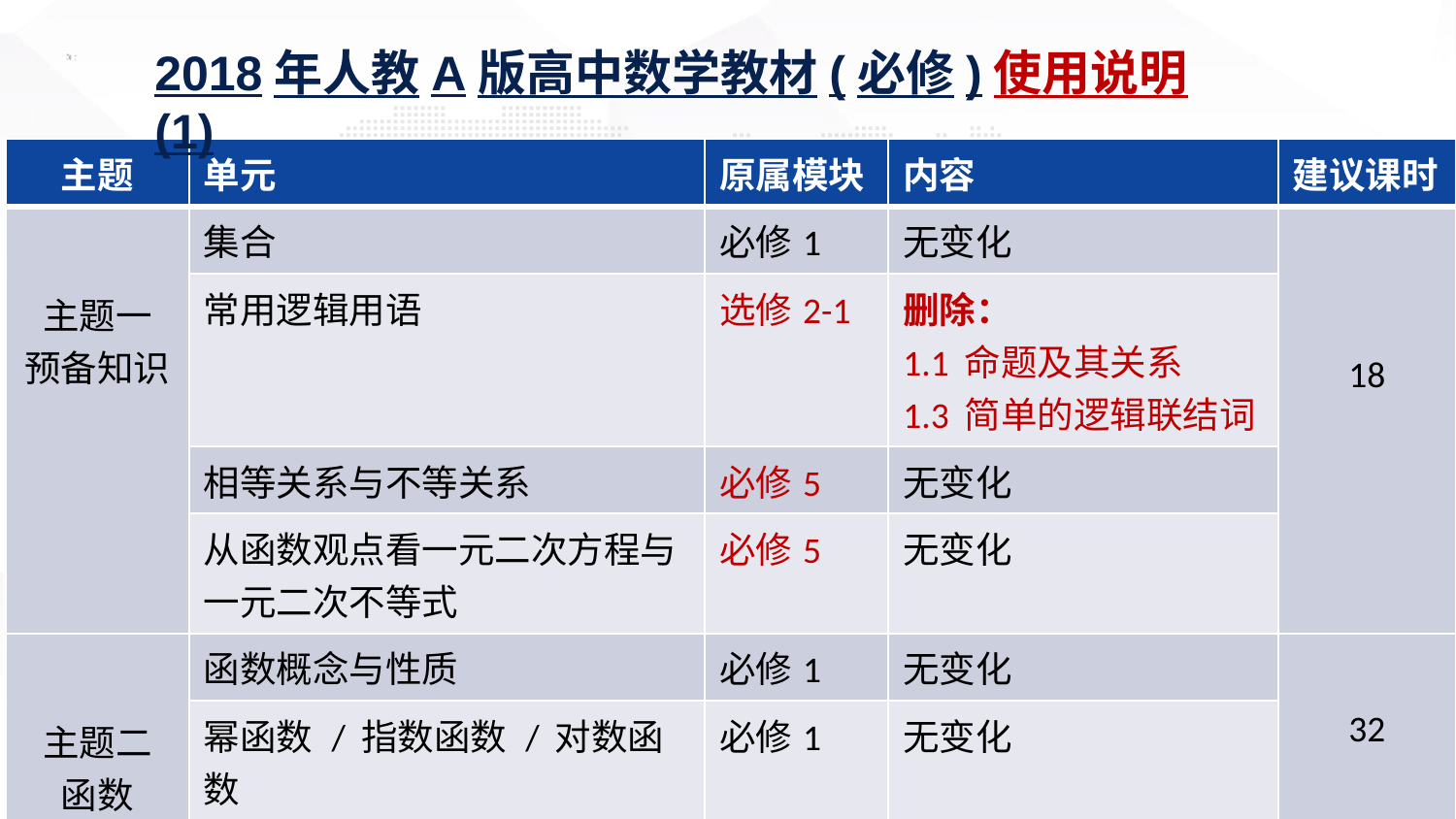

2018年人教A版高中数学教材(必修)使用说明(1)
| 主题 | 单元 | 原属模块 | 内容 | 建议课时 |
| --- | --- | --- | --- | --- |
| 主题一 预备知识 | 集合 | 必修1 | 无变化 | 18 |
|  | 常用逻辑用语 | 选修2-1 | 删除： 1.1 命题及其关系 1.3 简单的逻辑联结词 |  |
|  | 相等关系与不等关系 | 必修5 | 无变化 |  |
|  | 从函数观点看一元二次方程与一元二次不等式 | 必修5 | 无变化 |  |
| 主题二 函数 | 函数概念与性质 | 必修1 | 无变化 | 32 |
|  | 幂函数 / 指数函数 / 对数函数 | 必修1 | 无变化 |  |
|  | 三角函数 | 必修4 | 无变化 |  |
|  | 函数应用 | 必修1 | 无变化 |  |